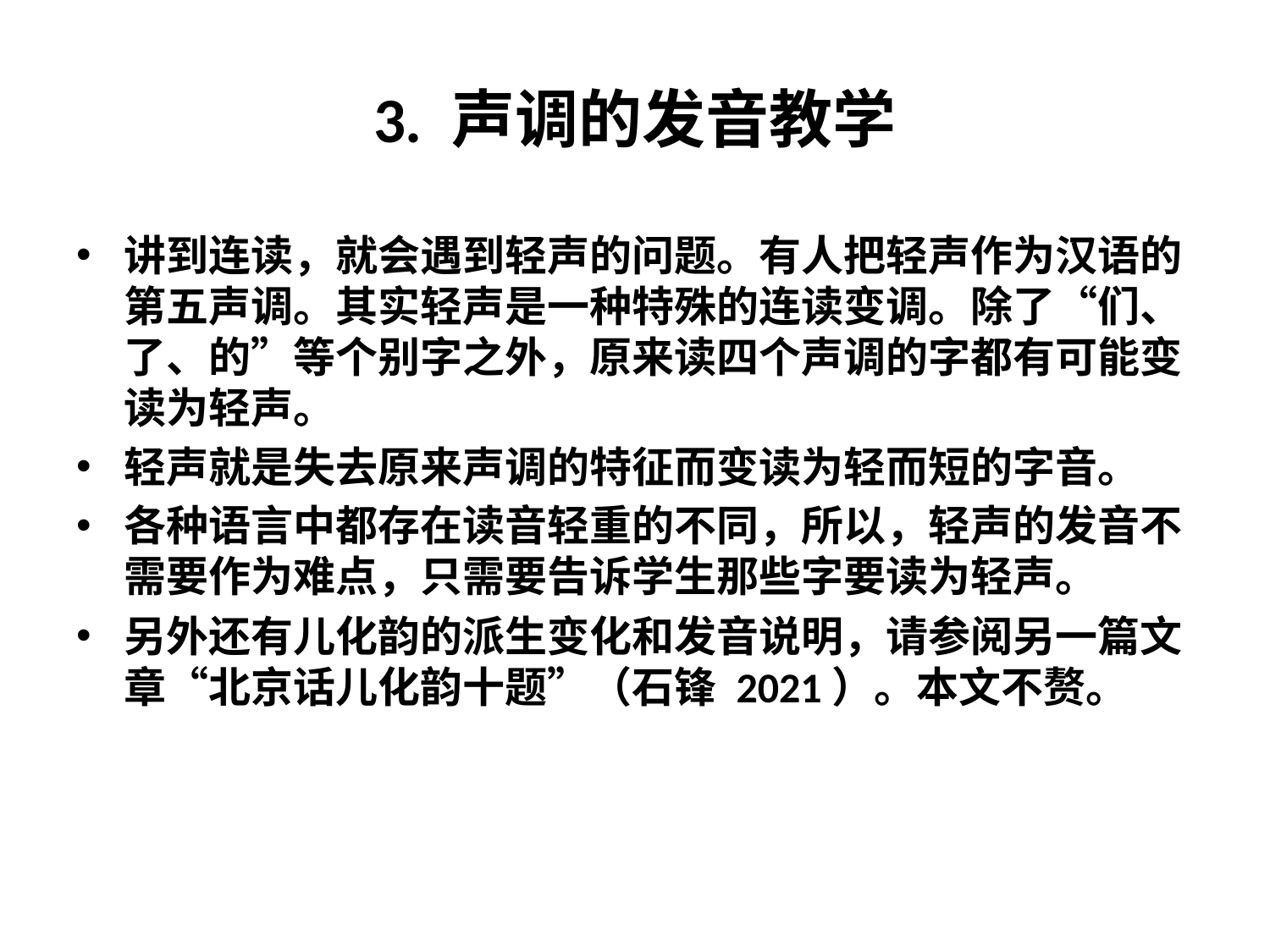

# 3. 声调的发音教学
讲到连读，就会遇到轻声的问题。有人把轻声作为汉语的第五声调。其实轻声是一种特殊的连读变调。除了“们、了、的”等个别字之外，原来读四个声调的字都有可能变读为轻声。
轻声就是失去原来声调的特征而变读为轻而短的字音。
各种语言中都存在读音轻重的不同，所以，轻声的发音不需要作为难点，只需要告诉学生那些字要读为轻声。
另外还有儿化韵的派生变化和发音说明，请参阅另一篇文章“北京话儿化韵十题”（石锋 2021）。本文不赘。